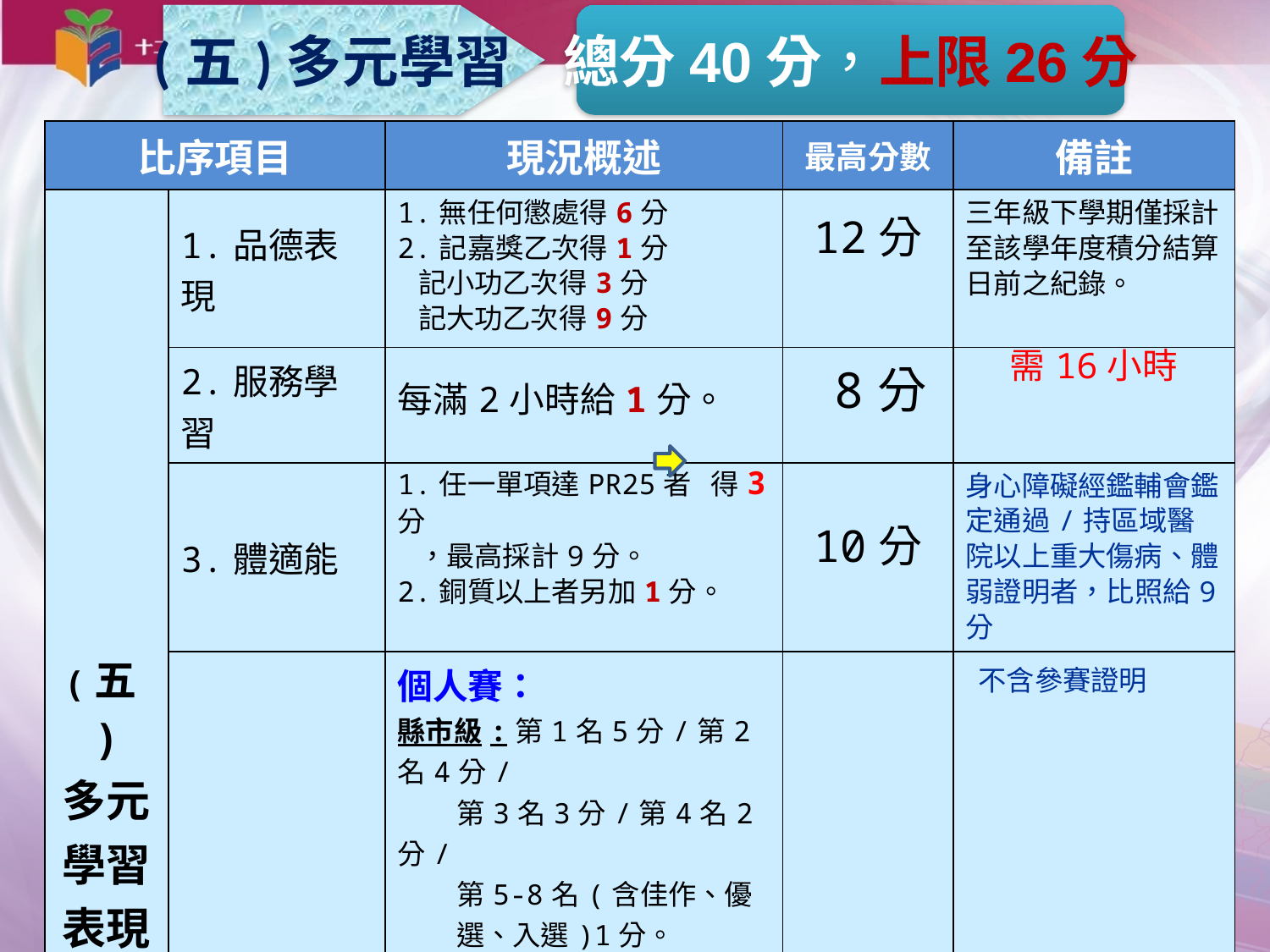

(五)多元學習
總分40分，上限26分
| 比序項目 |  | 現況概述 | 最高分數 | 備註 |
| --- | --- | --- | --- | --- |
| (五) 多元學習表現 | 1.品德表現 | 1.無任何懲處得6分 2.記嘉獎乙次得1分 記小功乙次得3分 記大功乙次得9分 | 12分 | 三年級下學期僅採計至該學年度積分結算日前之紀錄。 |
|  | 2.服務學習 | 每滿2小時給1分。 | 8分 | 需16小時 |
|  | 3.體適能 | 1.任一單項達PR25者 得3分 ，最高採計9分。 2.銅質以上者另加1分。 | 10分 | 身心障礙經鑑輔會鑑定通過/持區域醫院以上重大傷病、體弱證明者，比照給9分 |
|  | 4.競賽成績 | 個人賽： 縣市級:第1名5分/第2名4分/ 第3名3分/第4名2分/ 第5-8名(含佳作、優 選、入選)1分。 全國賽:第1名10分/第2名9分/ 第3名8分/第4名7分/ 第5名6分/第6名5分/ 第7名4分/第8名3分/ 獲佳作、優選、入選 者得2分。 團體賽:積分折半計算 | 10分 | 不含參賽證明 |